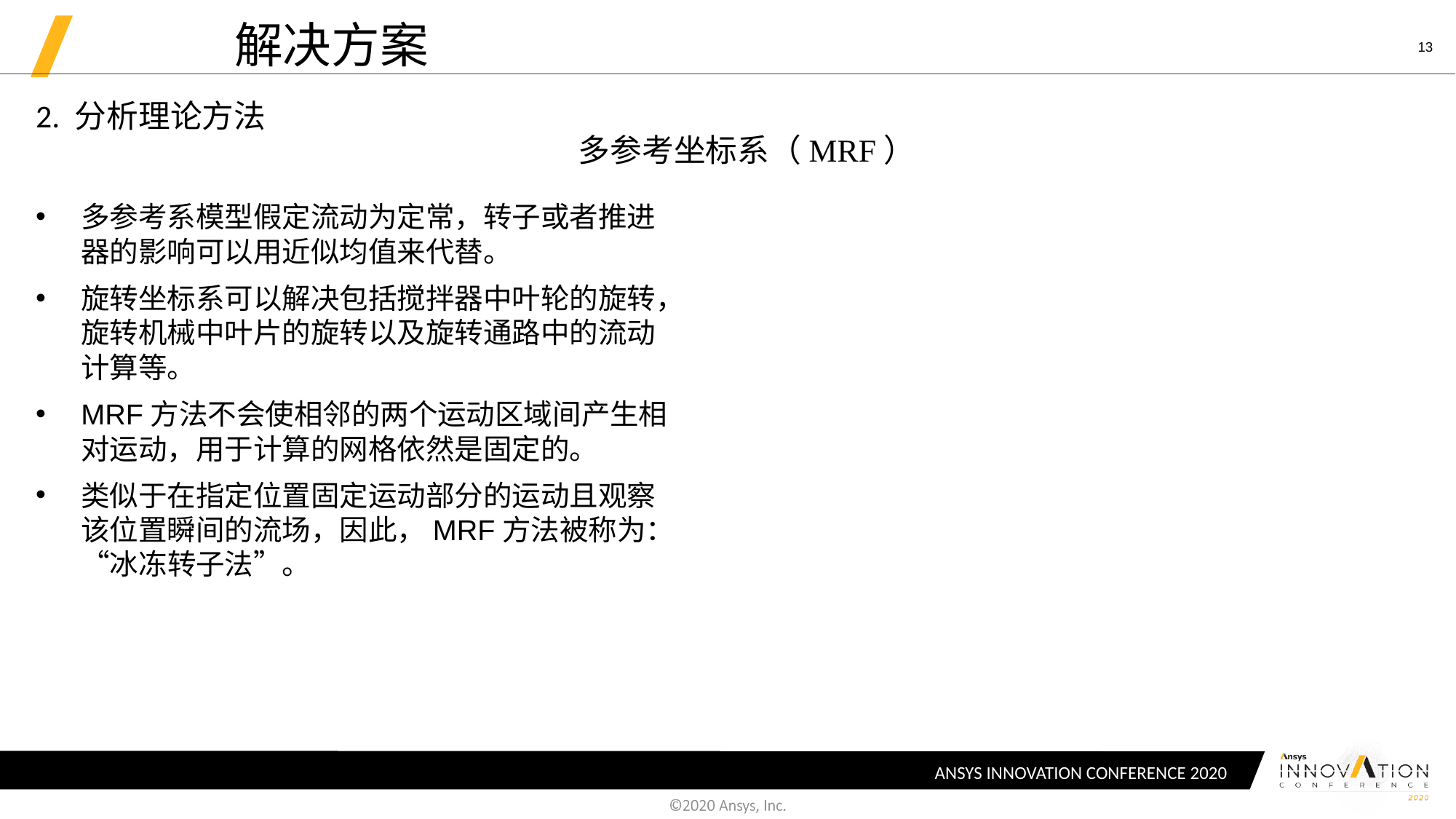

# 解决方案
2. 分析理论方法
多参考坐标系（MRF）
多参考系模型假定流动为定常，转子或者推进器的影响可以用近似均值来代替。
旋转坐标系可以解决包括搅拌器中叶轮的旋转，旋转机械中叶片的旋转以及旋转通路中的流动计算等。
MRF方法不会使相邻的两个运动区域间产生相对运动，用于计算的网格依然是固定的。
类似于在指定位置固定运动部分的运动且观察该位置瞬间的流场，因此，MRF方法被称为：“冰冻转子法”。